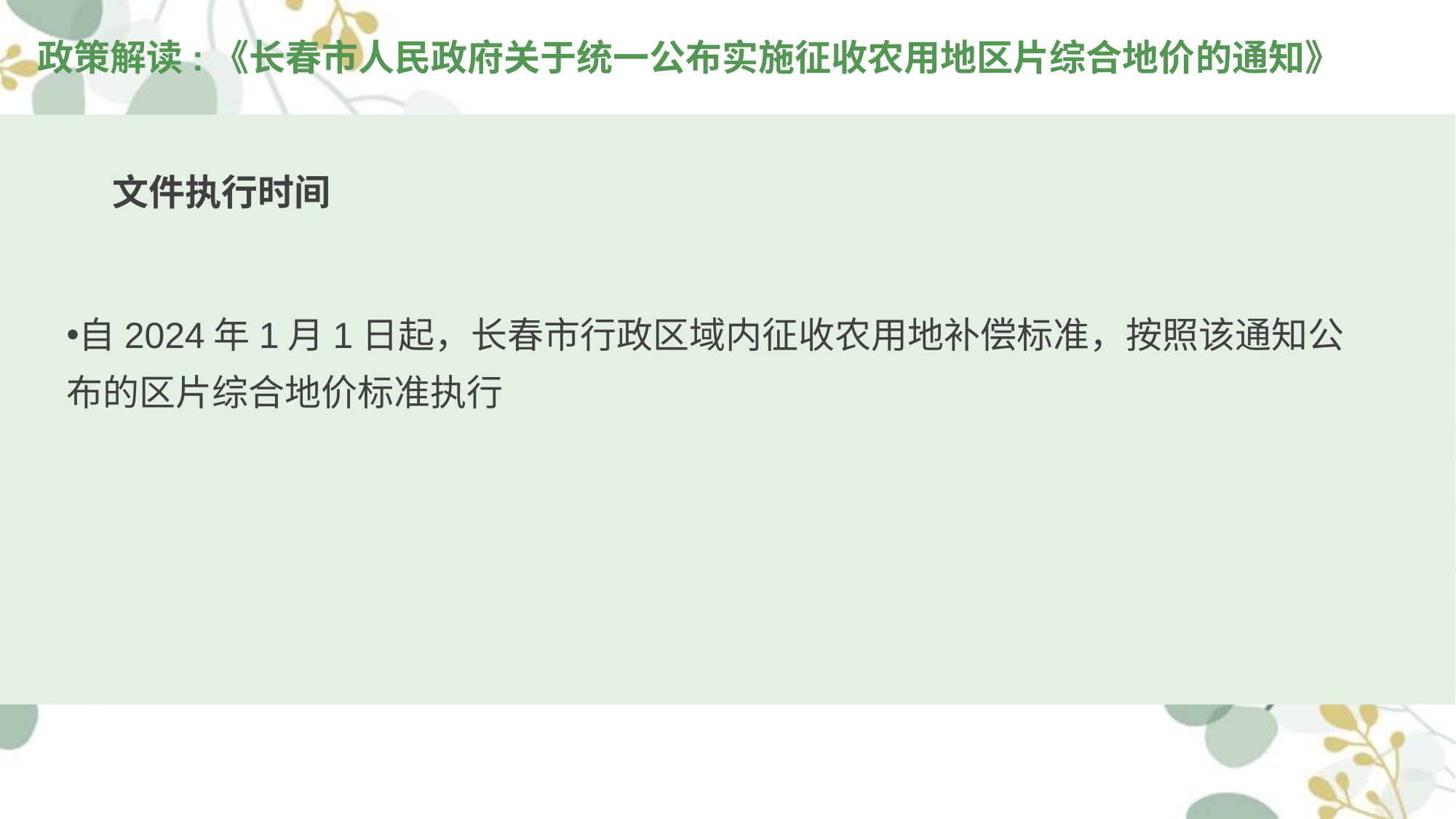

政策解读:《长春市人民政府关于统一公布实施征收农用地区片综合地价的通知》
# 文件执行时间

自2024年1月1日起，长春市行政区域内征收农用地补偿标准，按照该通知公布的区片综合地价标准执行